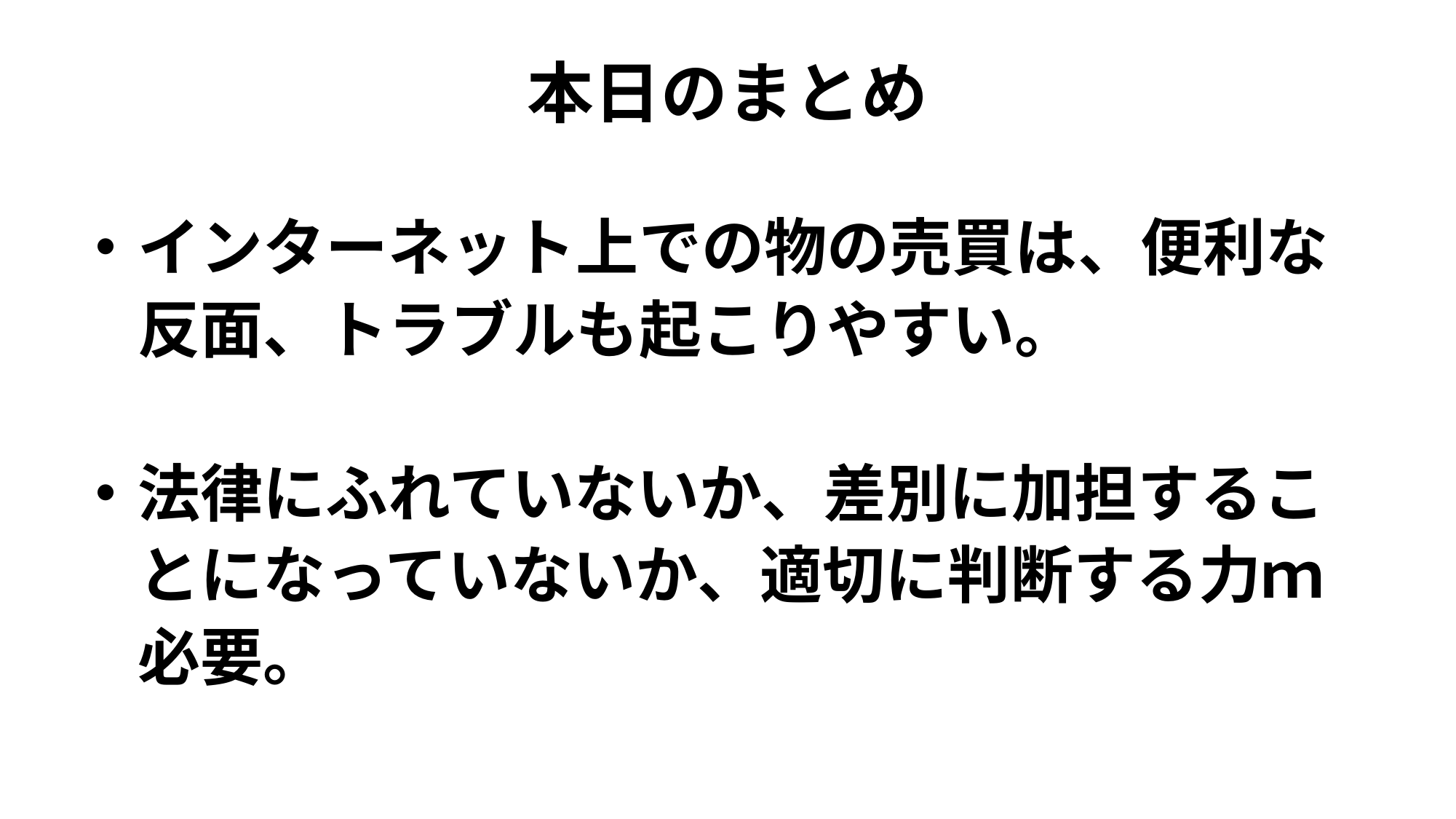

# 本日のまとめ
・インターネット上での物の売買は、便利な
　反面、トラブルも起こりやすい。

・法律にふれていないか、差別に加担するこ
　とになっていないか、適切に判断する力ｍ
　必要。